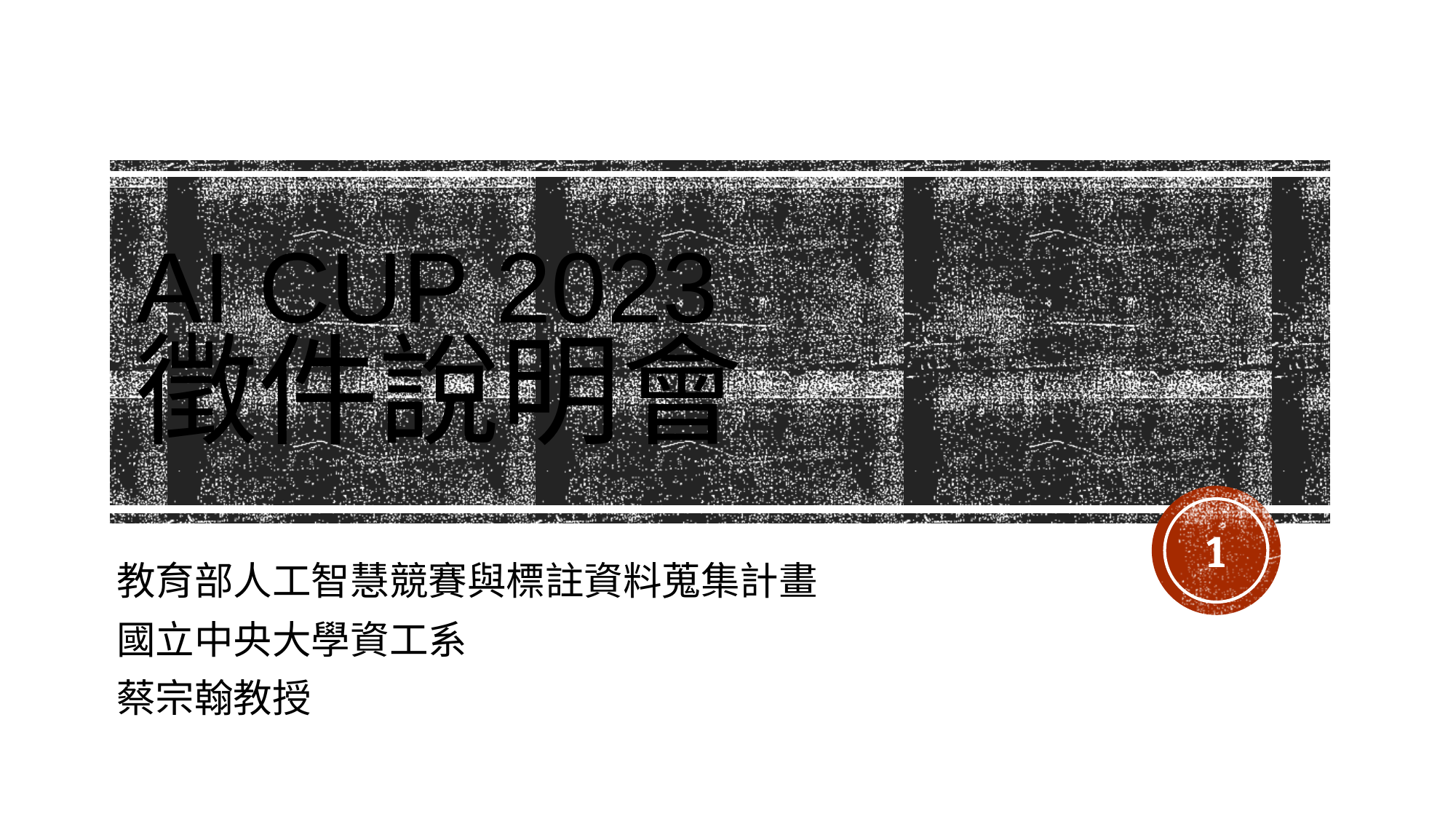

# AI CUP 2023 徵件說明會
1
教育部人工智慧競賽與標註資料蒐集計畫
國立中央大學資工系
蔡宗翰教授